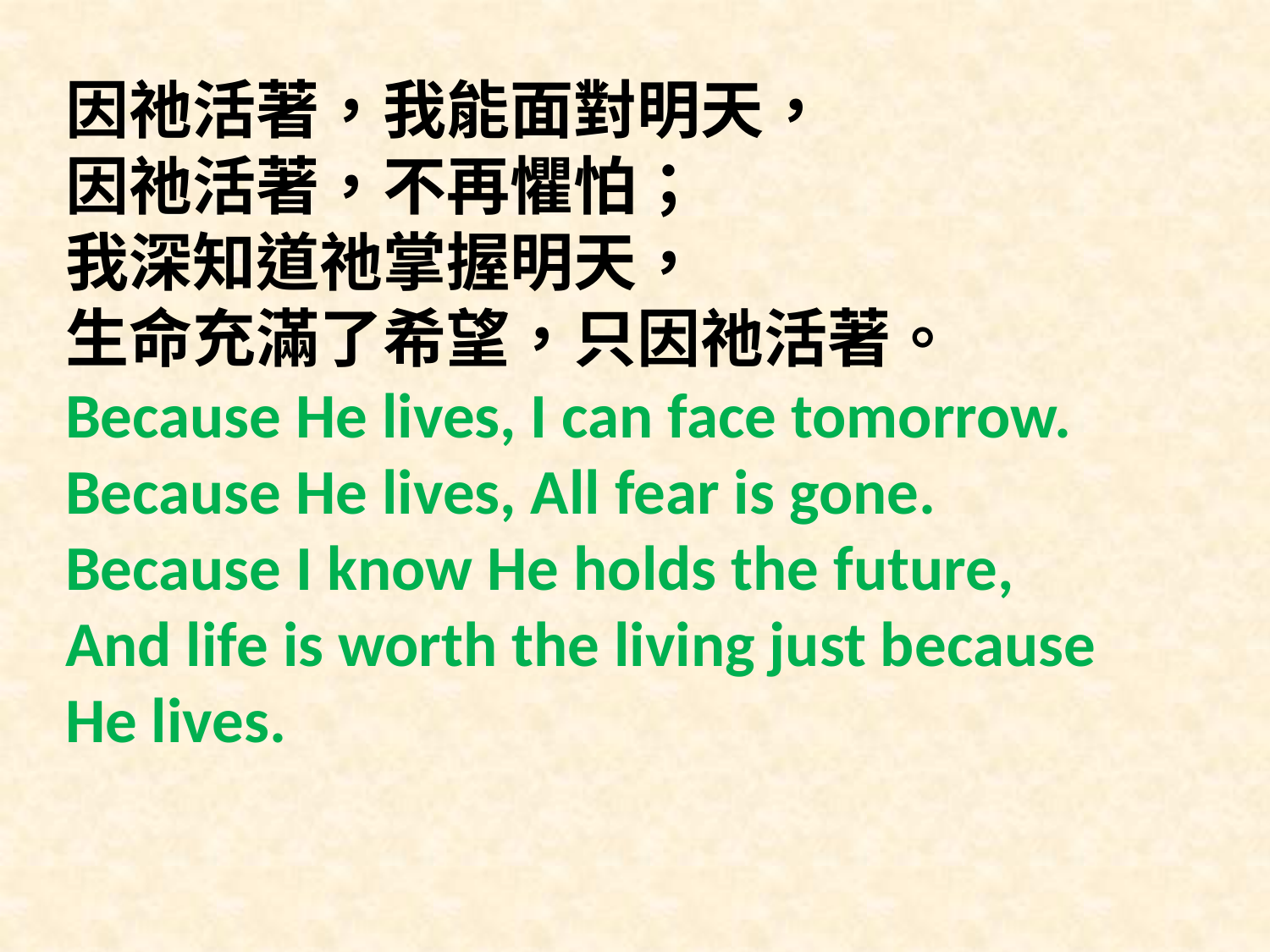

因祂活著，我能面對明天，
因祂活著，不再懼怕；
我深知道祂掌握明天，
生命充滿了希望，只因祂活著。
Because He lives, I can face tomorrow.
Because He lives, All fear is gone.
Because I know He holds the future,
And life is worth the living just because He lives.